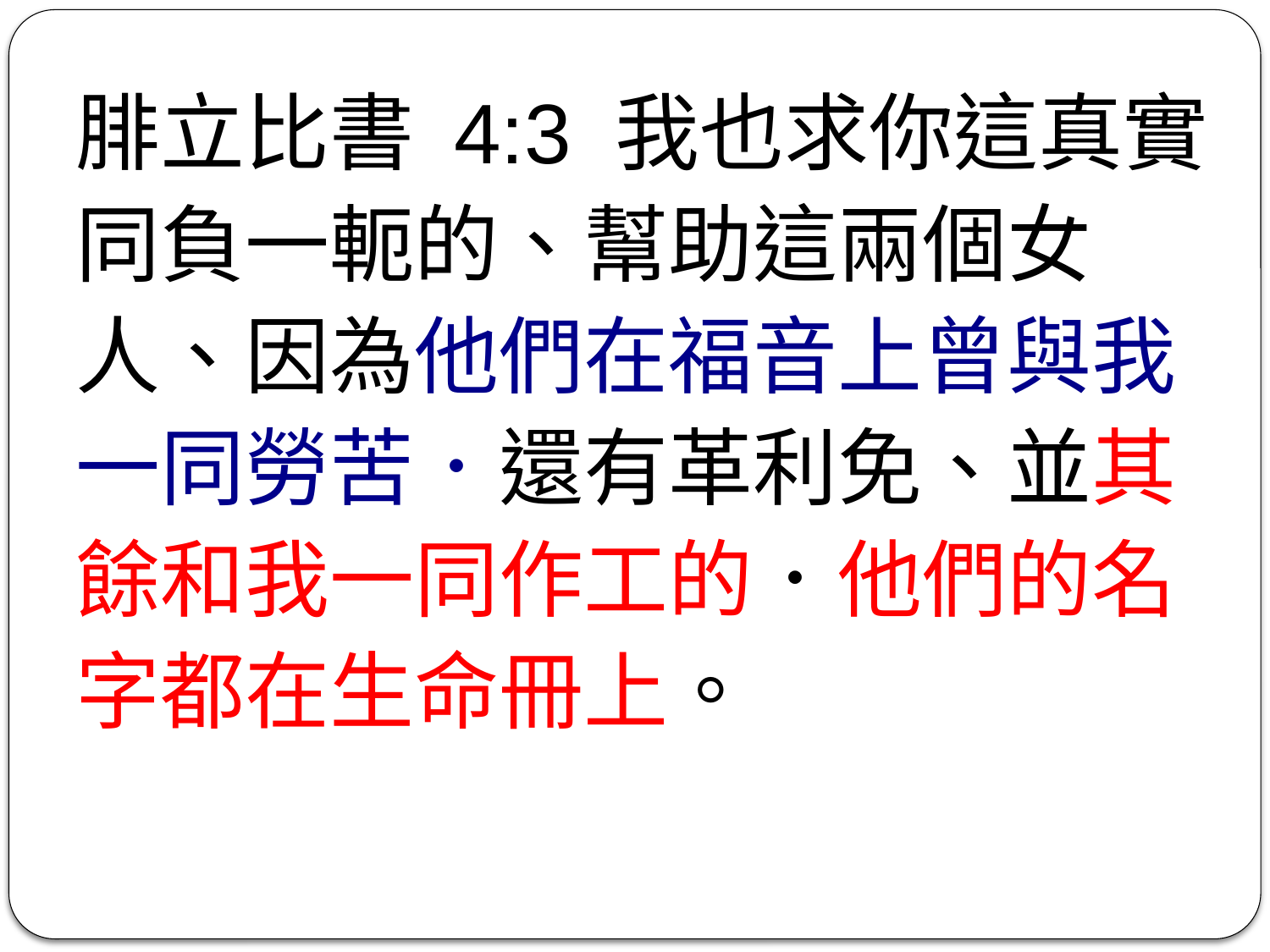

腓立比書 4:3 我也求你這真實同負一軛的、幫助這兩個女人、因為他們在福音上曾與我一同勞苦．還有革利免、並其餘和我一同作工的．他們的名字都在生命冊上。